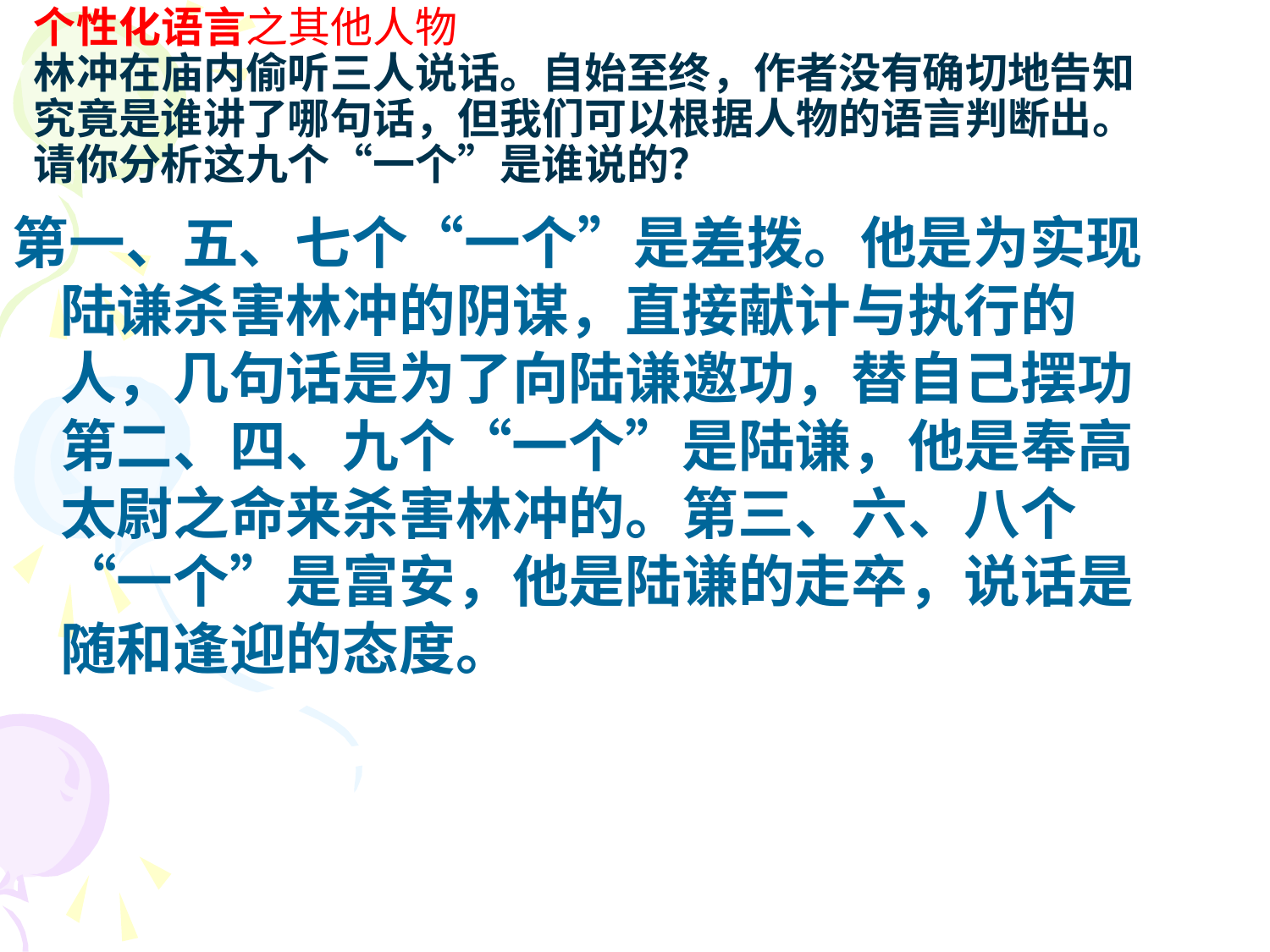

# 个性化语言之其他人物 林冲在庙内偷听三人说话。自始至终，作者没有确切地告知究竟是谁讲了哪句话，但我们可以根据人物的语言判断出。请你分析这九个“一个”是谁说的？
第一、五、七个“一个”是差拨。他是为实现陆谦杀害林冲的阴谋，直接献计与执行的人，几句话是为了向陆谦邀功，替自己摆功第二、四、九个“一个”是陆谦，他是奉高太尉之命来杀害林冲的。第三、六、八个“一个”是富安，他是陆谦的走卒，说话是随和逢迎的态度。